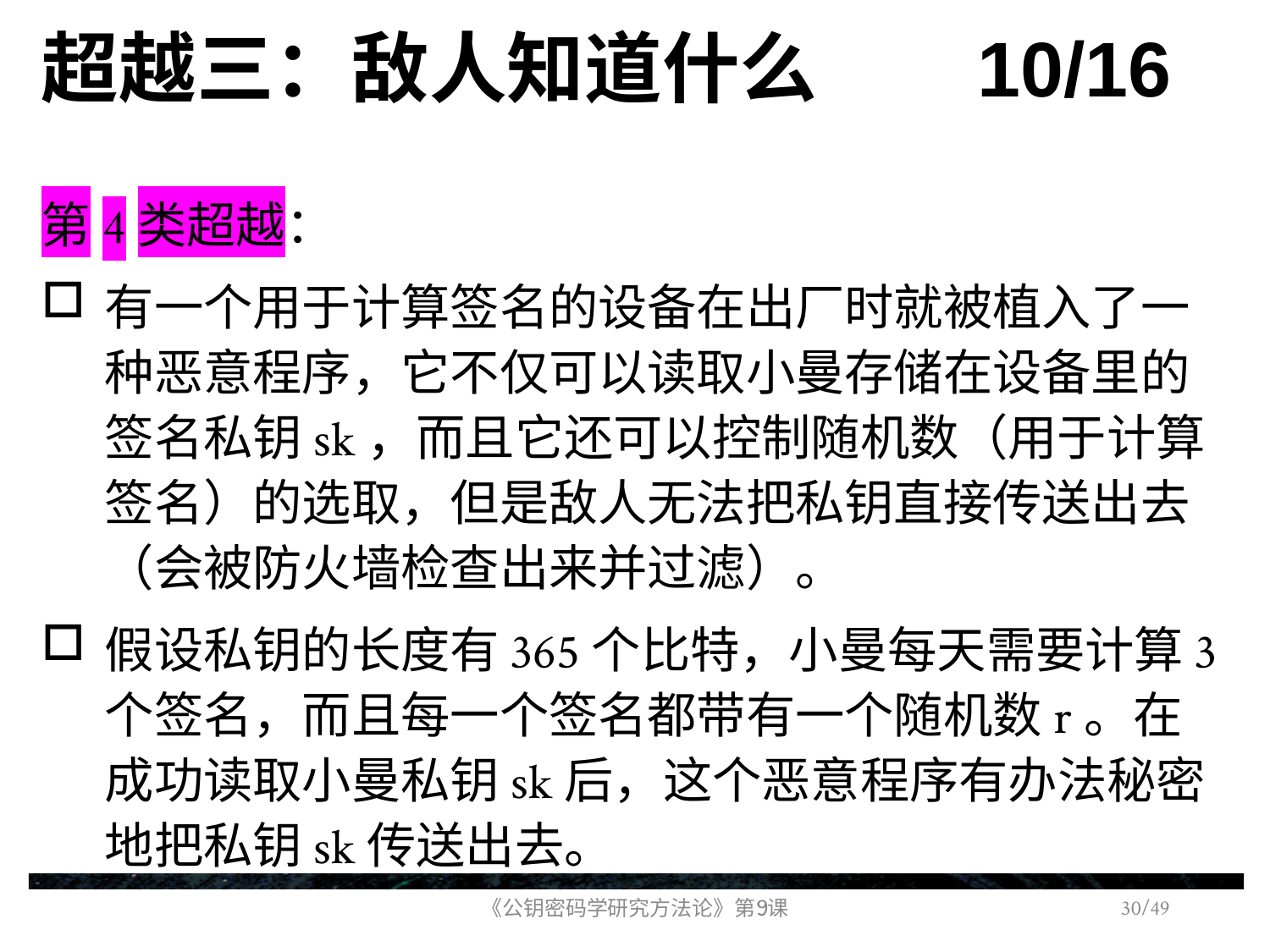

# 超越三：敌人知道什么        10/16
第4类超越：
有一个用于计算签名的设备在出厂时就被植入了一种恶意程序，它不仅可以读取小曼存储在设备里的签名私钥sk，而且它还可以控制随机数（用于计算签名）的选取，但是敌人无法把私钥直接传送出去（会被防火墙检查出来并过滤）。
假设私钥的长度有365个比特，小曼每天需要计算3个签名，而且每一个签名都带有一个随机数r。在成功读取小曼私钥sk后，这个恶意程序有办法秘密地把私钥sk传送出去。
《公钥密码学研究方法论》第9课
30/49